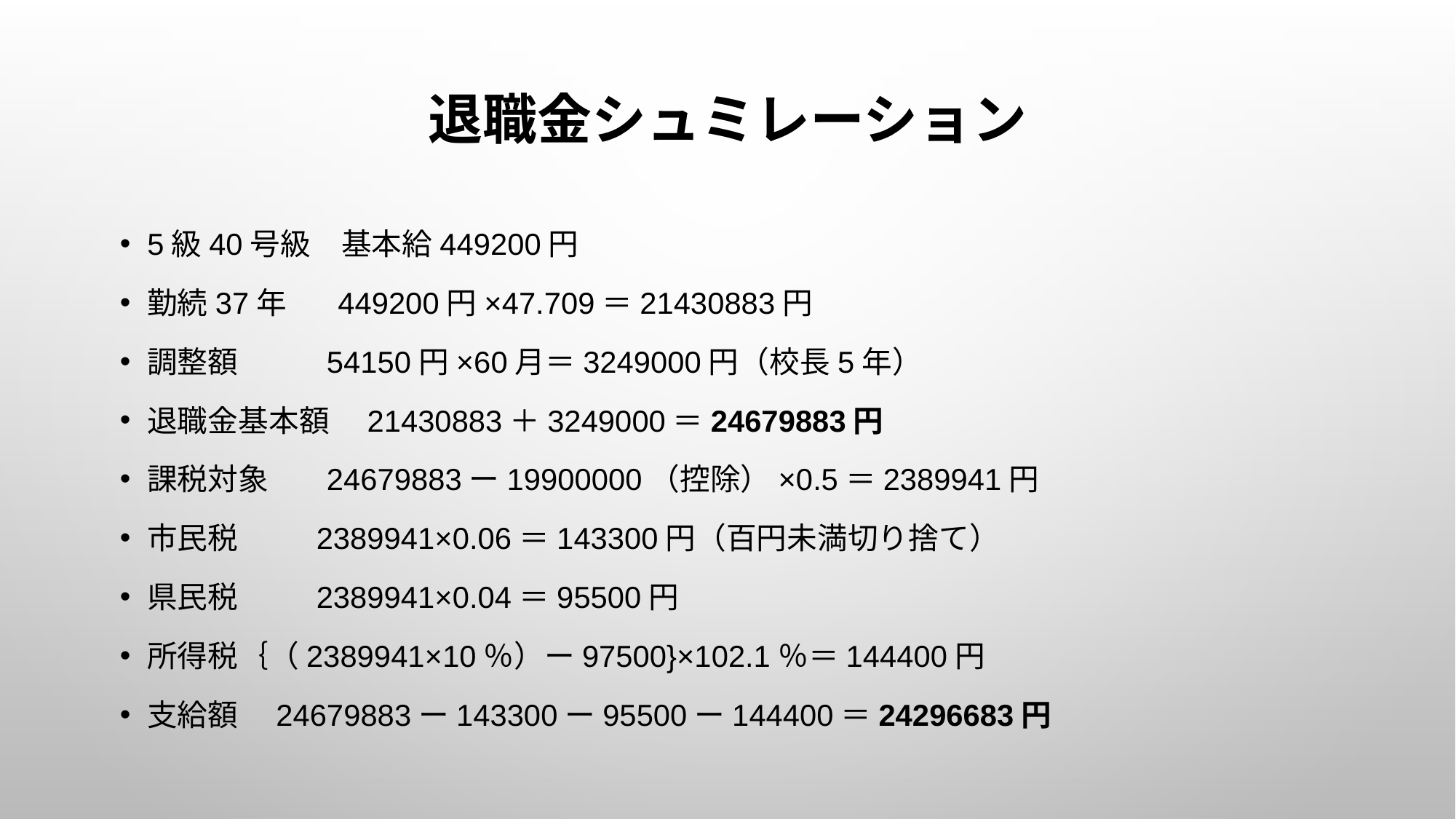

# 退職金シュミレーション
5級40号級　基本給449200円
勤続37年　  449200円×47.709＝21430883円
調整額　　   54150円×60月＝3249000円（校長5年）
退職金基本額　21430883＋3249000＝24679883円
課税対象　   24679883ー19900000（控除）×0.5＝2389941円
市民税　      2389941×0.06＝143300円（百円未満切り捨て）
県民税　      2389941×0.04＝95500円
所得税｛（2389941×10％）ー97500}×102.1％＝144400円
支給額　24679883ー143300ー95500ー144400＝24296683円